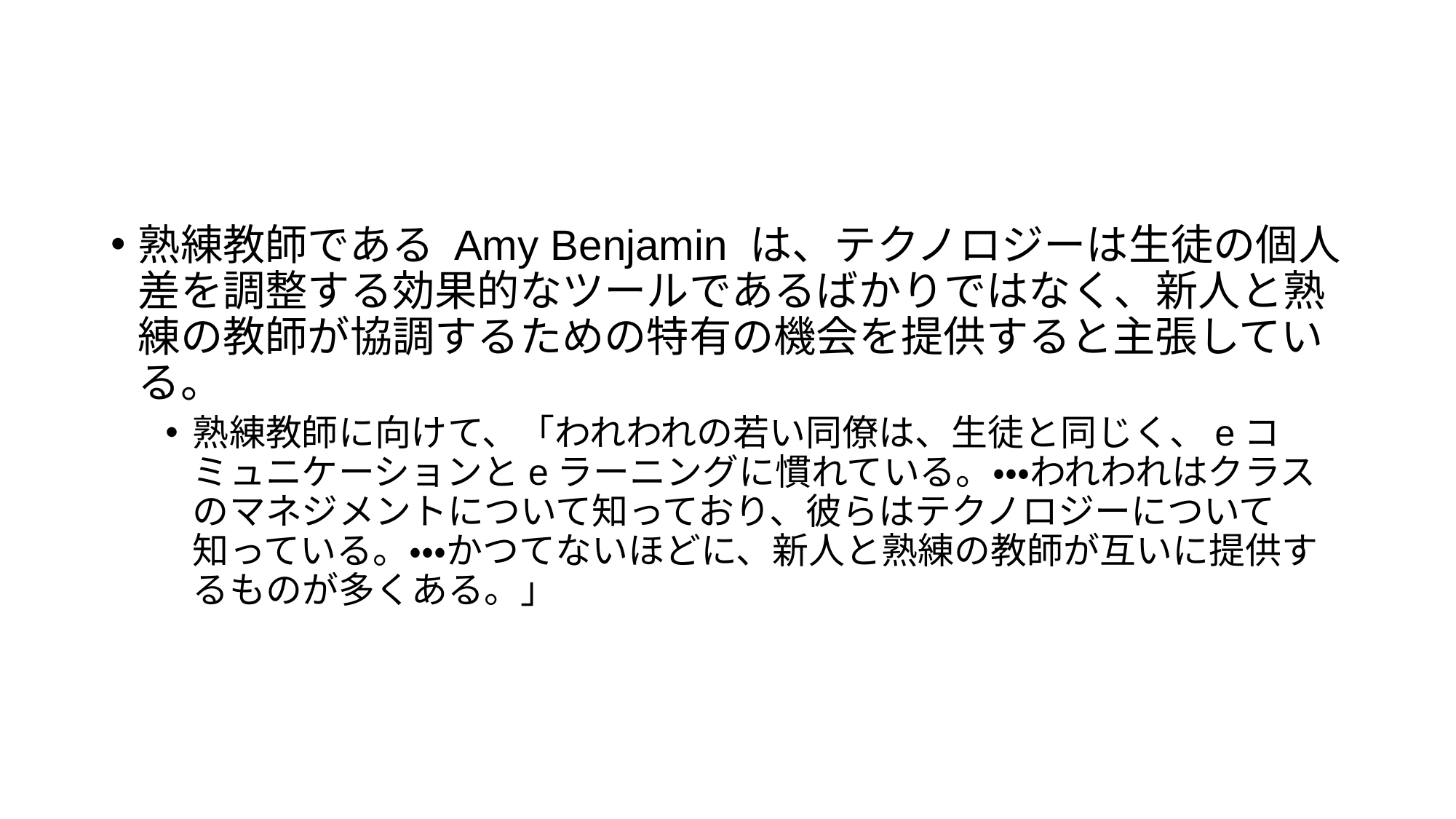

#
熟練教師である Amy Benjamin は、テクノロジーは生徒の個人差を調整する効果的なツールであるばかりではなく、新人と熟練の教師が協調するための特有の機会を提供すると主張している。
熟練教師に向けて、「われわれの若い同僚は、生徒と同じく、eコミュニケーションとeラーニングに慣れている。・・・われわれはクラスのマネジメントについて知っており、彼らはテクノロジーについて知っている。・・・かつてないほどに、新人と熟練の教師が互いに提供するものが多くある。」